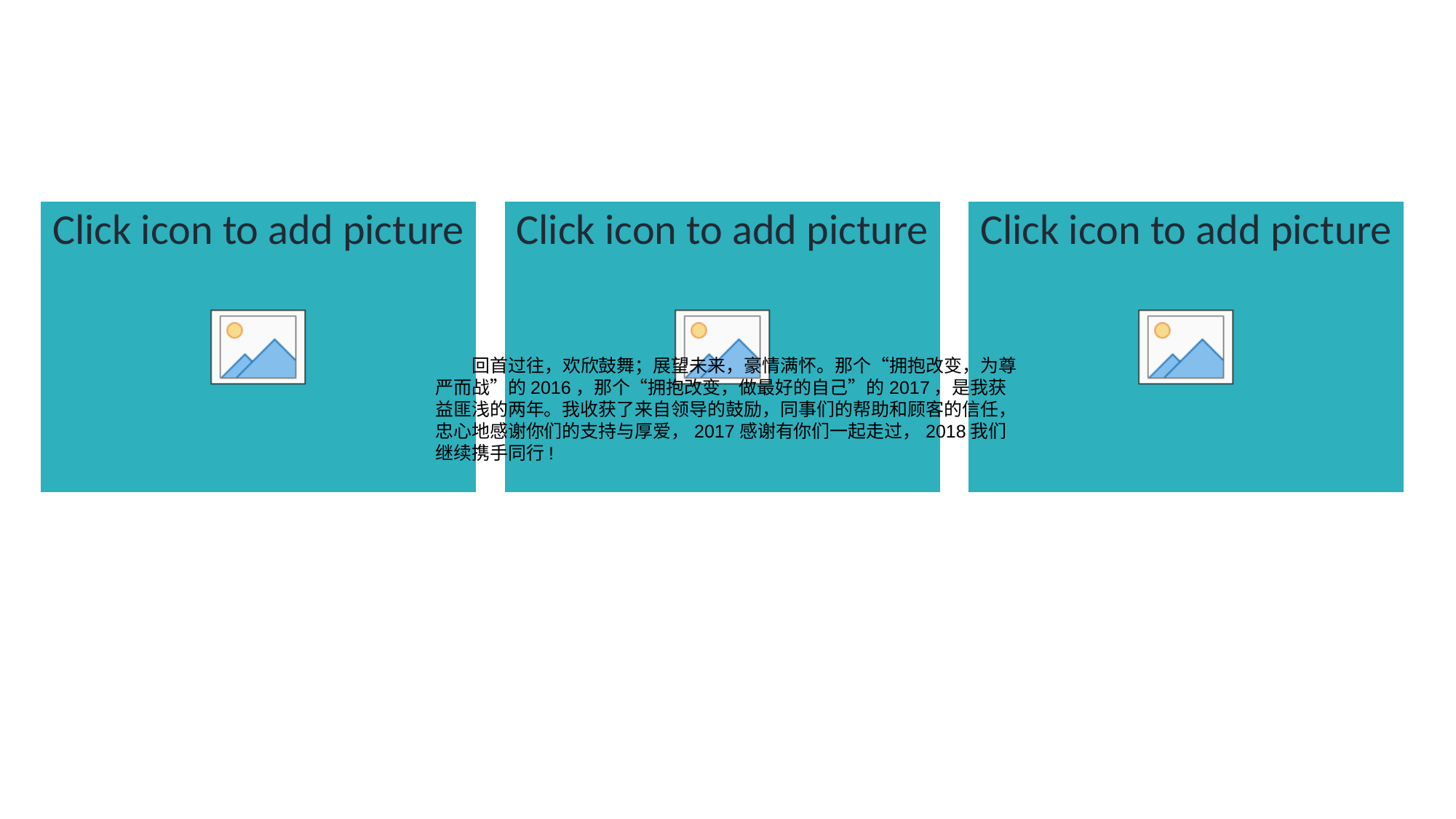

回首过往，欢欣鼓舞；展望未来，豪情满怀。那个“拥抱改变，为尊严而战”的2016，那个“拥抱改变，做最好的自己”的2017，是我获益匪浅的两年。我收获了来自领导的鼓励，同事们的帮助和顾客的信任，忠心地感谢你们的支持与厚爱，2017感谢有你们一起走过，2018我们继续携手同行!